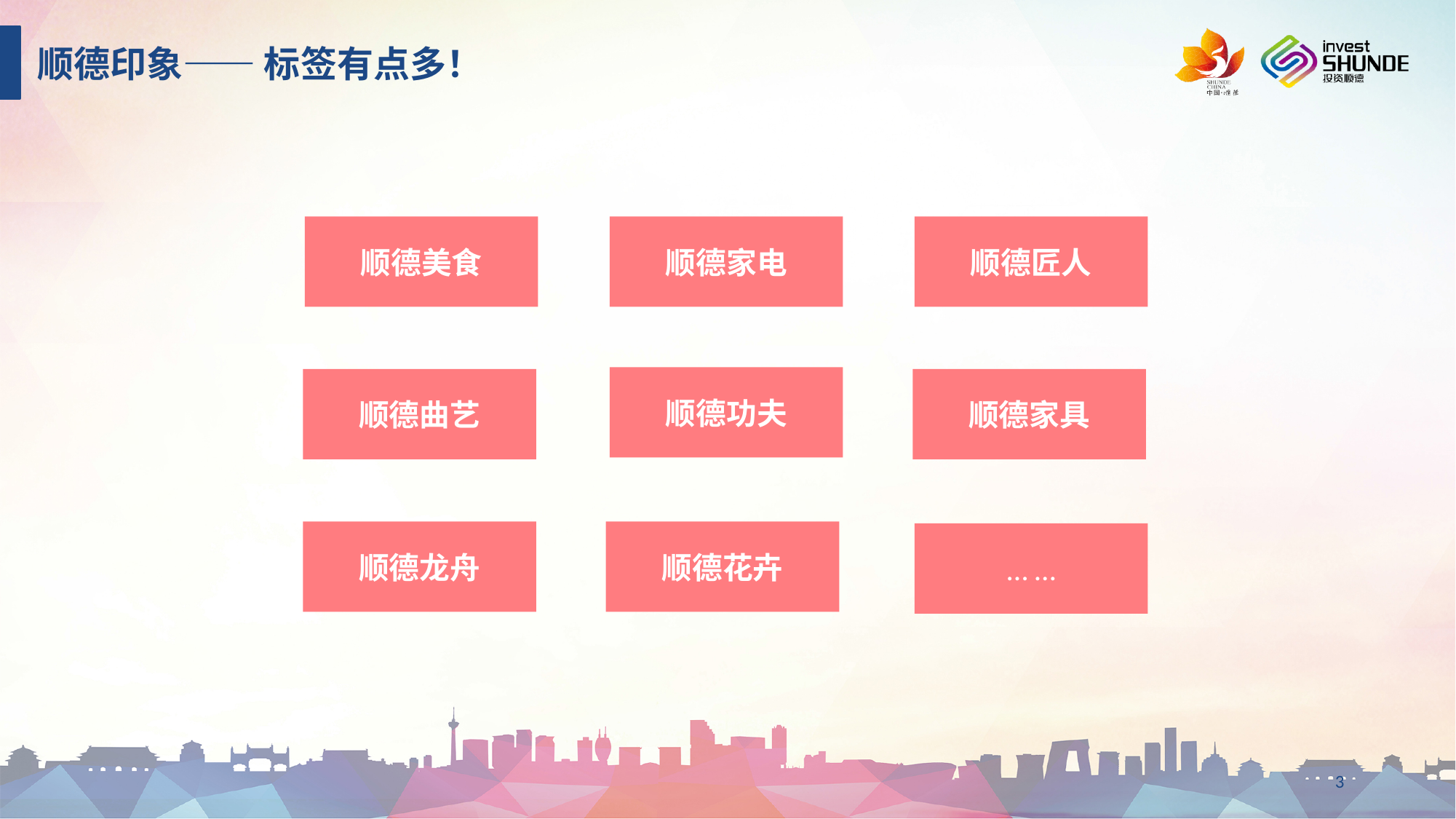

顺德印象—— 标签有点多！
顺德美食
顺德匠人
顺德家电
顺德功夫
顺德曲艺
顺德家具
顺德龙舟
顺德花卉
… …
3